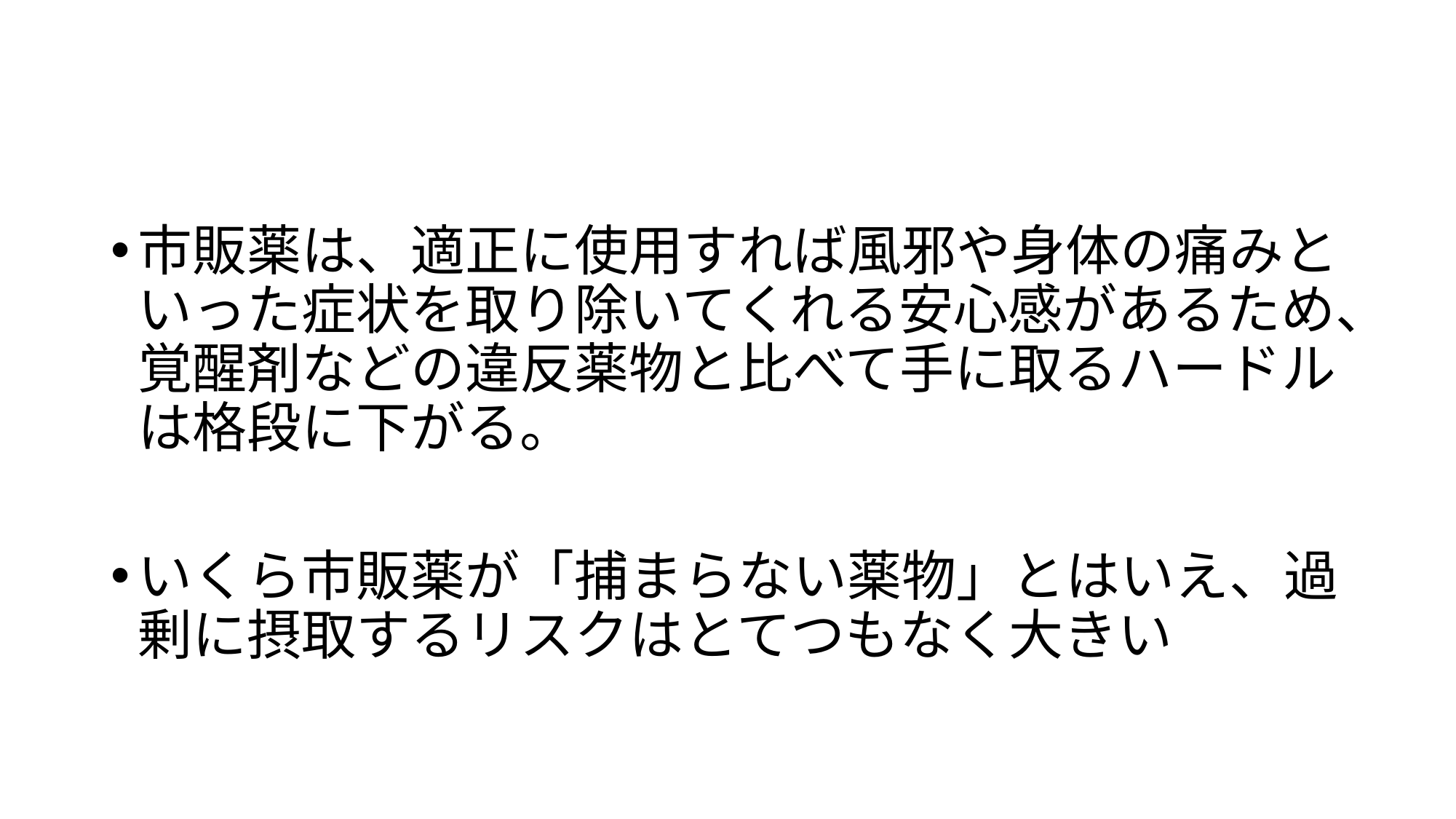

市販薬は、適正に使用すれば風邪や身体の痛みといった症状を取り除いてくれる安心感があるため、覚醒剤などの違反薬物と比べて手に取るハードルは格段に下がる。

いくら市販薬が「捕まらない薬物」とはいえ、過剰に摂取するリスクはとてつもなく大きい